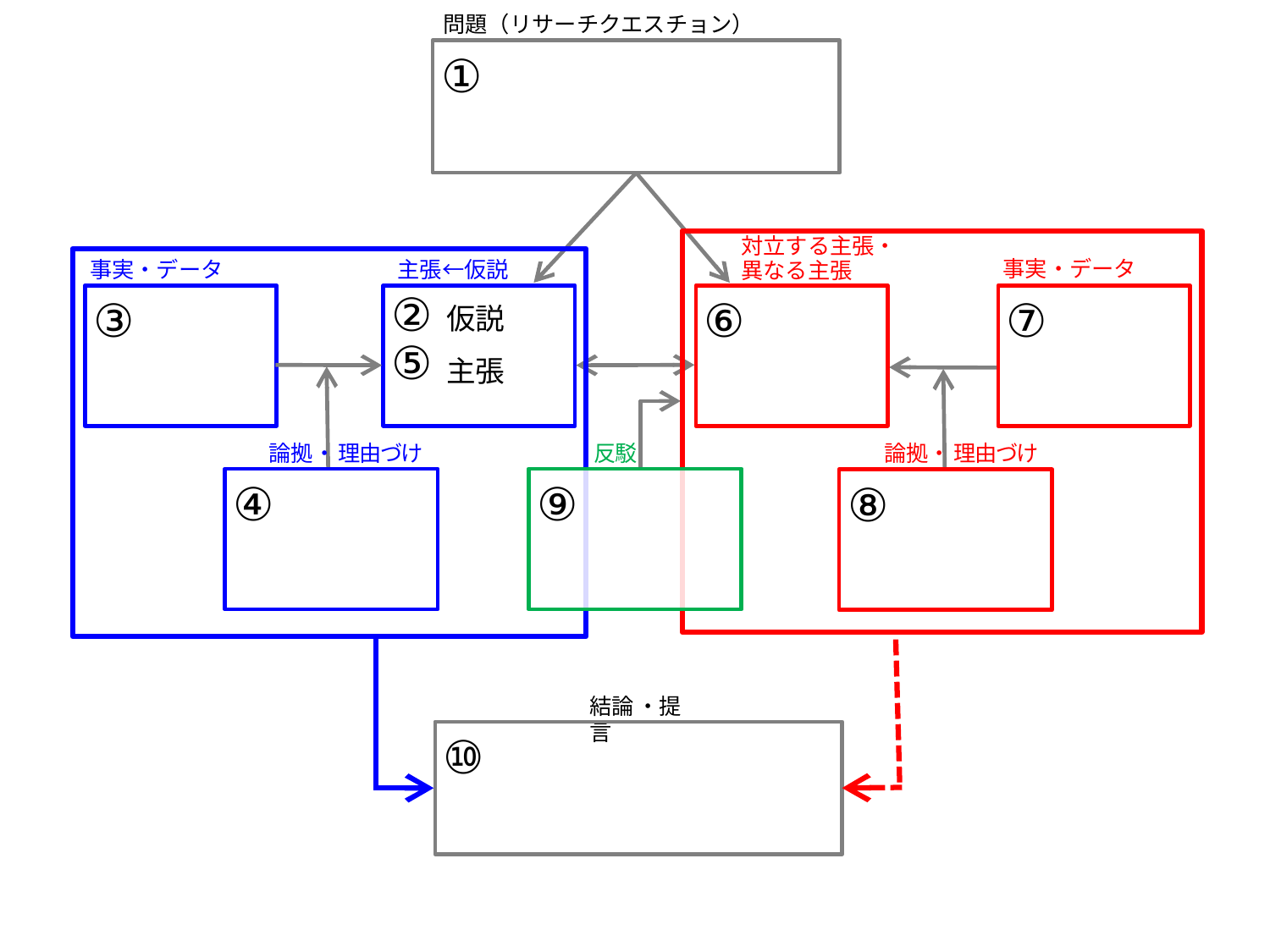

問題（リサーチクエスチョン）
①
対立する主張・
異なる主張

事実・データ

事実・データ
主張←仮説
③
②
⑤
⑥
⑦
仮説
主張
論拠・理由づけ
反駁
論拠・理由づけ
④
⑨
⑧
結論・提言
⑩